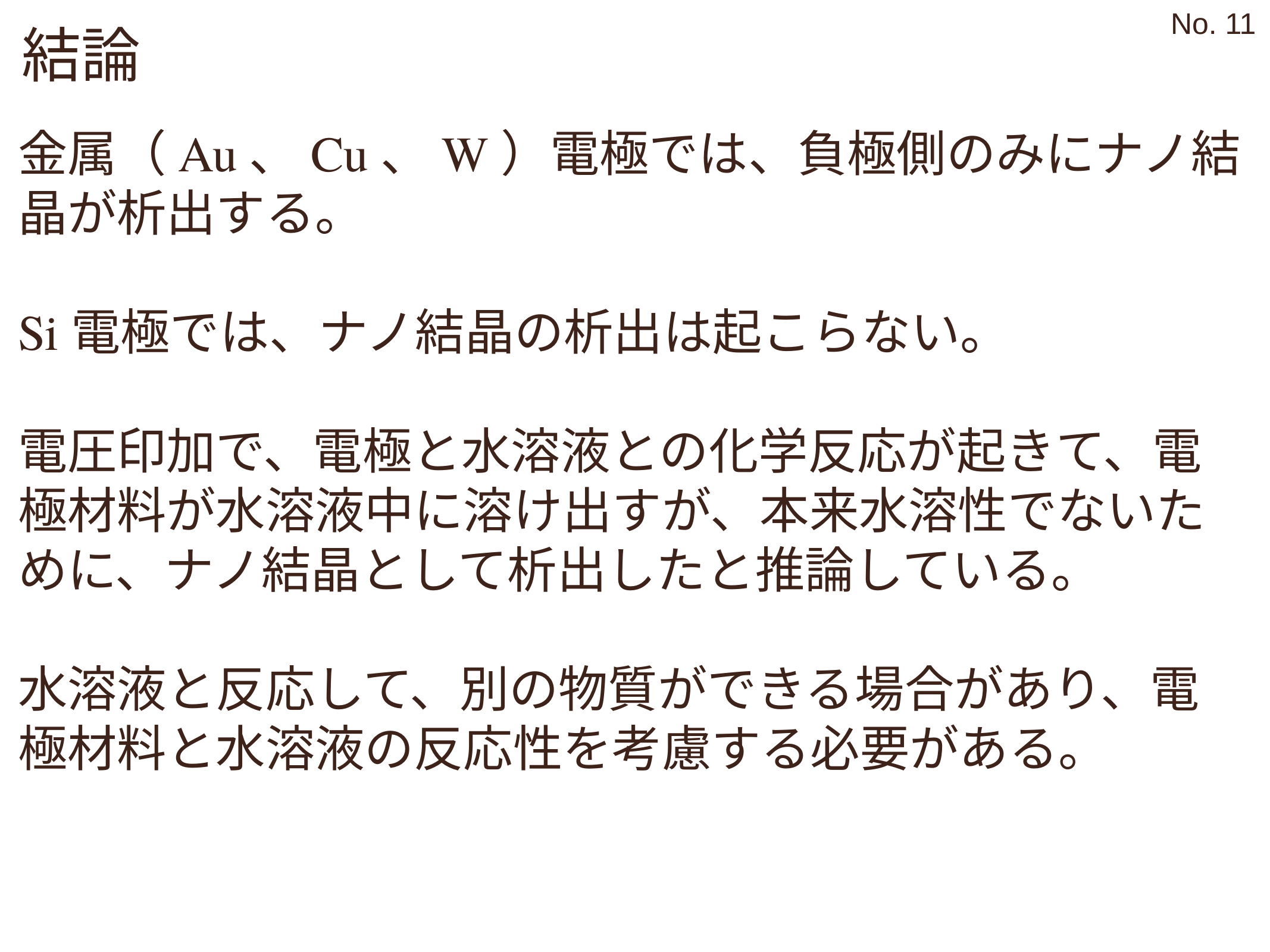

No. 11
結論
金属（Au、Cu、W）電極では、負極側のみにナノ結晶が析出する。

Si電極では、ナノ結晶の析出は起こらない。

電圧印加で、電極と水溶液との化学反応が起きて、電極材料が水溶液中に溶け出すが、本来水溶性でないために、ナノ結晶として析出したと推論している。

水溶液と反応して、別の物質ができる場合があり、電極材料と水溶液の反応性を考慮する必要がある。